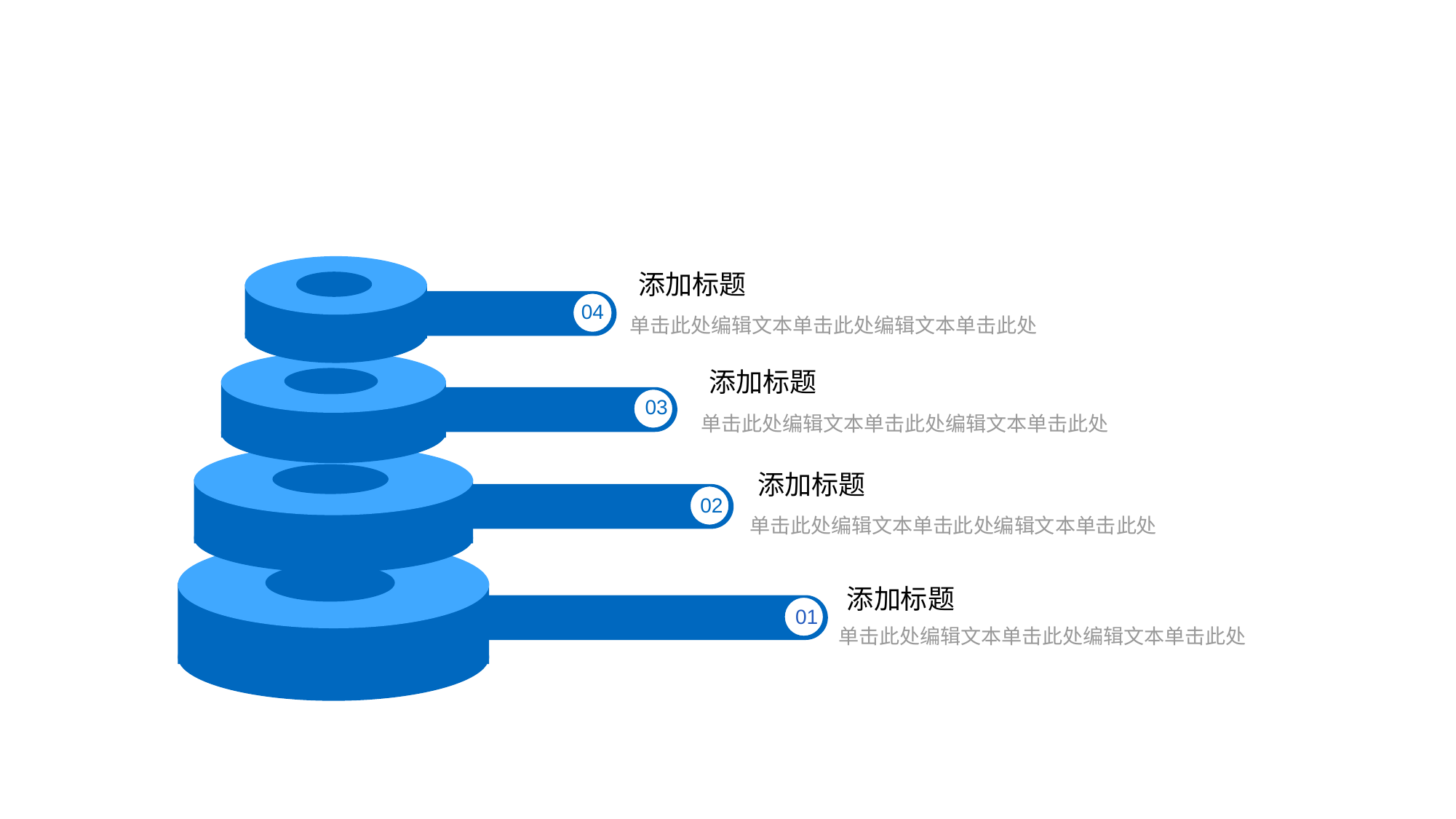

添加标题

04
单击此处编辑文本单击此处编辑文本单击此处

添加标题

03
单击此处编辑文本单击此处编辑文本单击此处

添加标题

02
单击此处编辑文本单击此处编辑文本单击此处

添加标题

01
单击此处编辑文本单击此处编辑文本单击此处